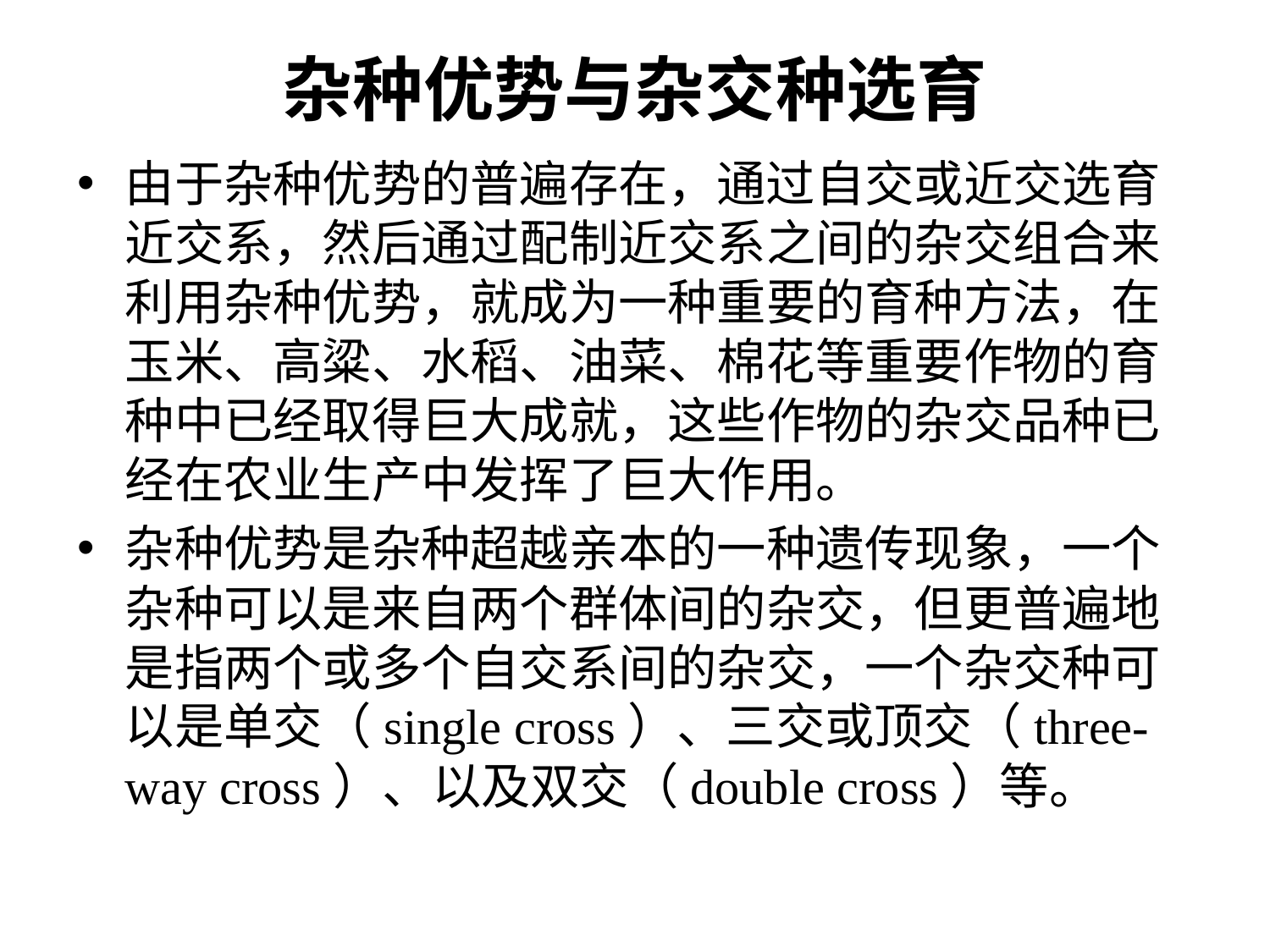

# 杂种优势与杂交种选育
由于杂种优势的普遍存在，通过自交或近交选育近交系，然后通过配制近交系之间的杂交组合来利用杂种优势，就成为一种重要的育种方法，在玉米、高粱、水稻、油菜、棉花等重要作物的育种中已经取得巨大成就，这些作物的杂交品种已经在农业生产中发挥了巨大作用。
杂种优势是杂种超越亲本的一种遗传现象，一个杂种可以是来自两个群体间的杂交，但更普遍地是指两个或多个自交系间的杂交，一个杂交种可以是单交（single cross）、三交或顶交（three-way cross）、以及双交（double cross）等。